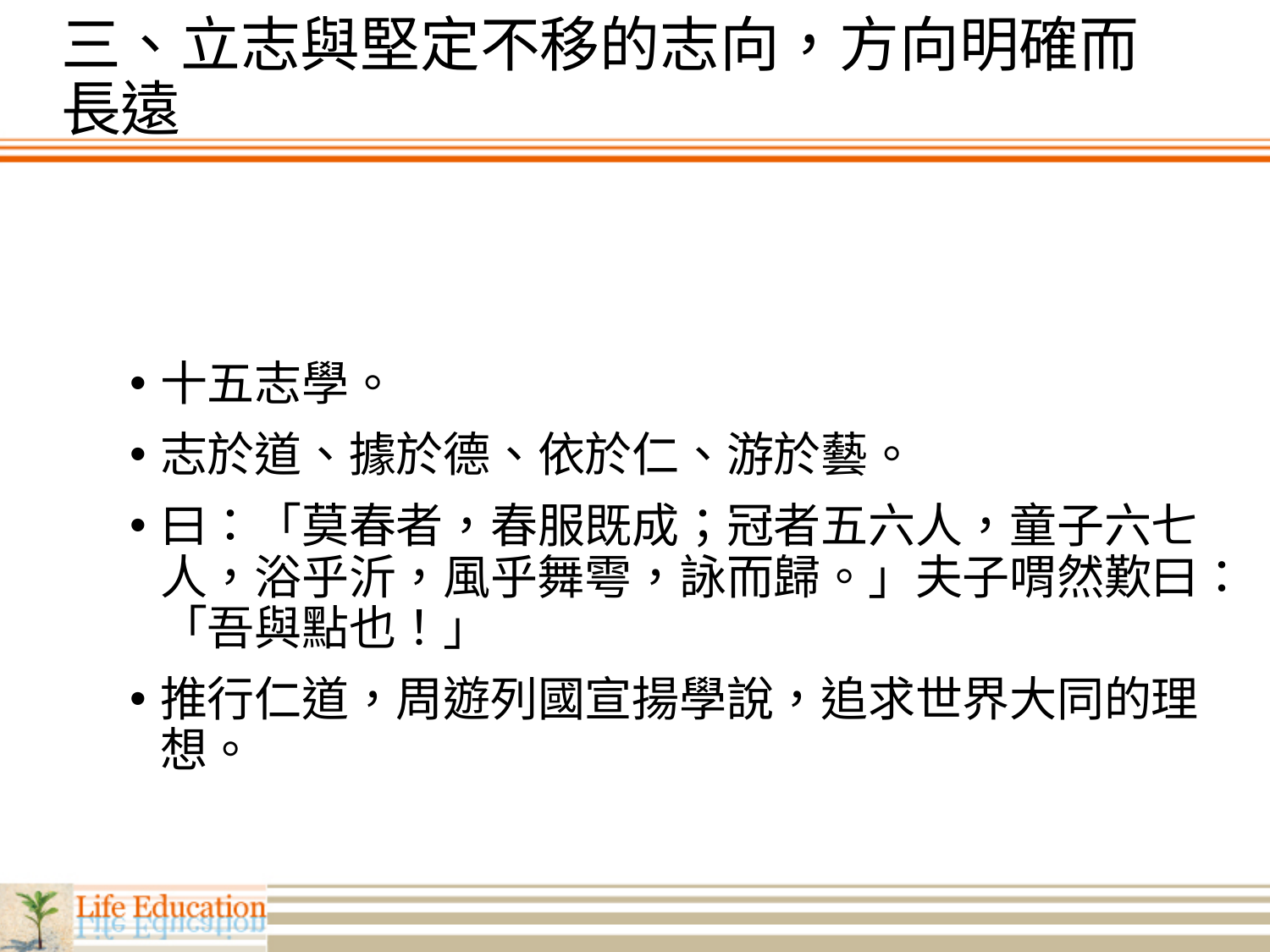

# 三、立志與堅定不移的志向，方向明確而長遠
十五志學。
志於道、據於德、依於仁、游於藝。
曰：「莫春者，春服既成；冠者五六人，童子六七人，浴乎沂，風乎舞雩，詠而歸。」夫子喟然歎曰：「吾與點也！」
推行仁道，周遊列國宣揚學說，追求世界大同的理想。